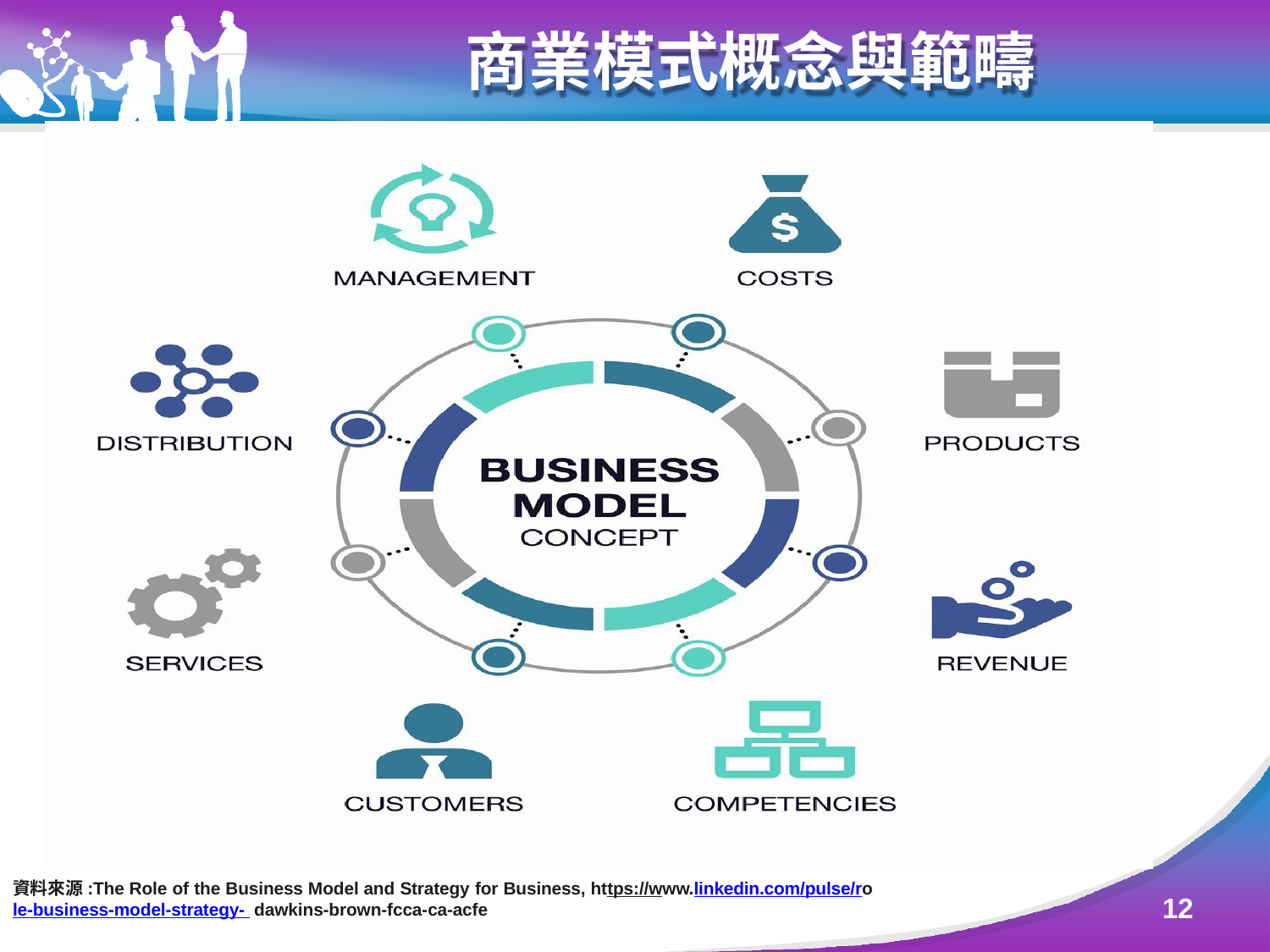

# 商業模式概念與範疇

資料來源:The Role of the Business Model and Strategy for Business, https://www.linkedin.com/pulse/role-business-model-strategy-  dawkins-brown-fcca-ca-acfe
12